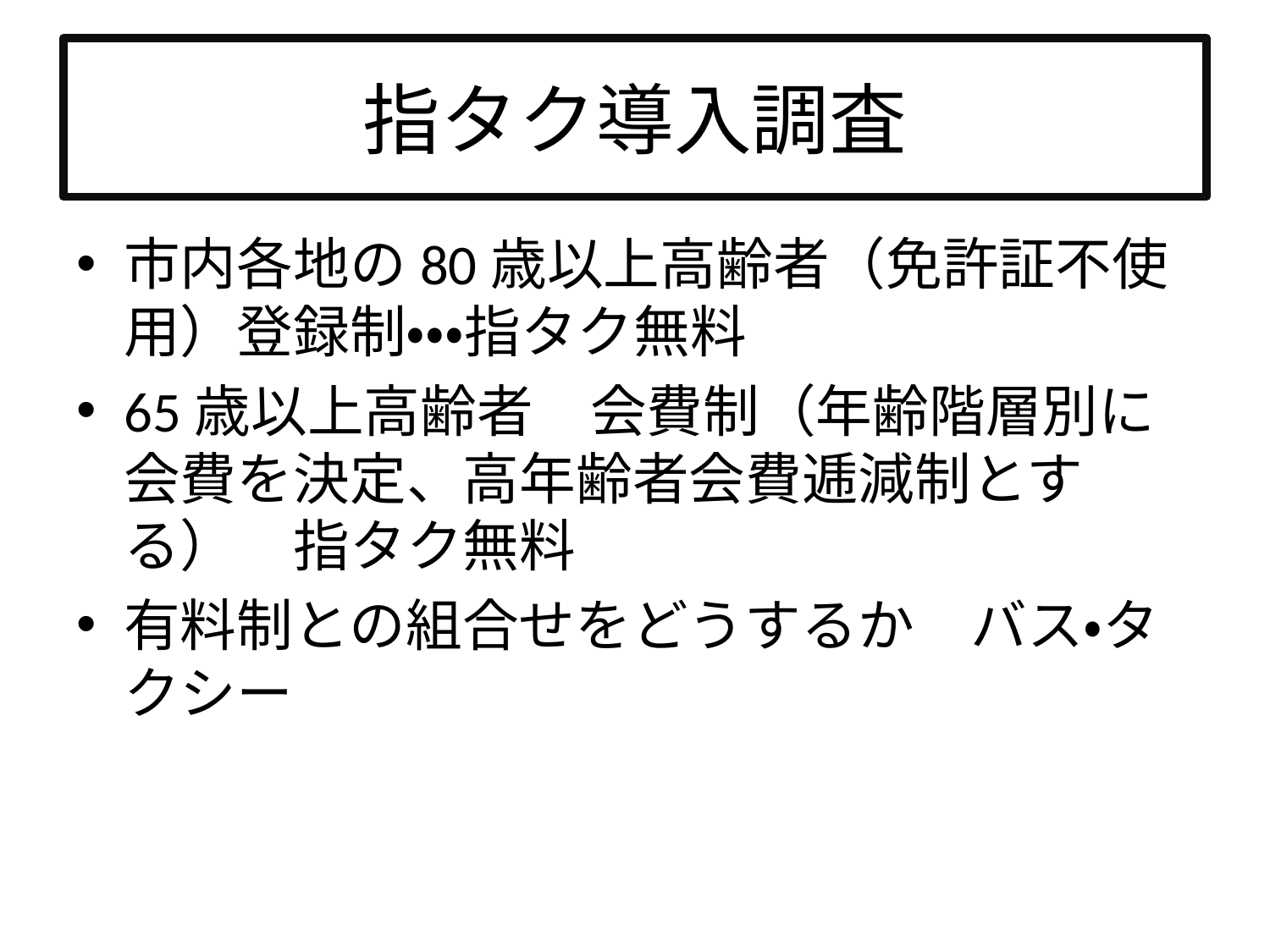

# 指タク導入調査
市内各地の80歳以上高齢者（免許証不使用）登録制・・・指タク無料
65歳以上高齢者　会費制（年齢階層別に会費を決定、高年齢者会費逓減制とする）　指タク無料
有料制との組合せをどうするか　バス・タクシー